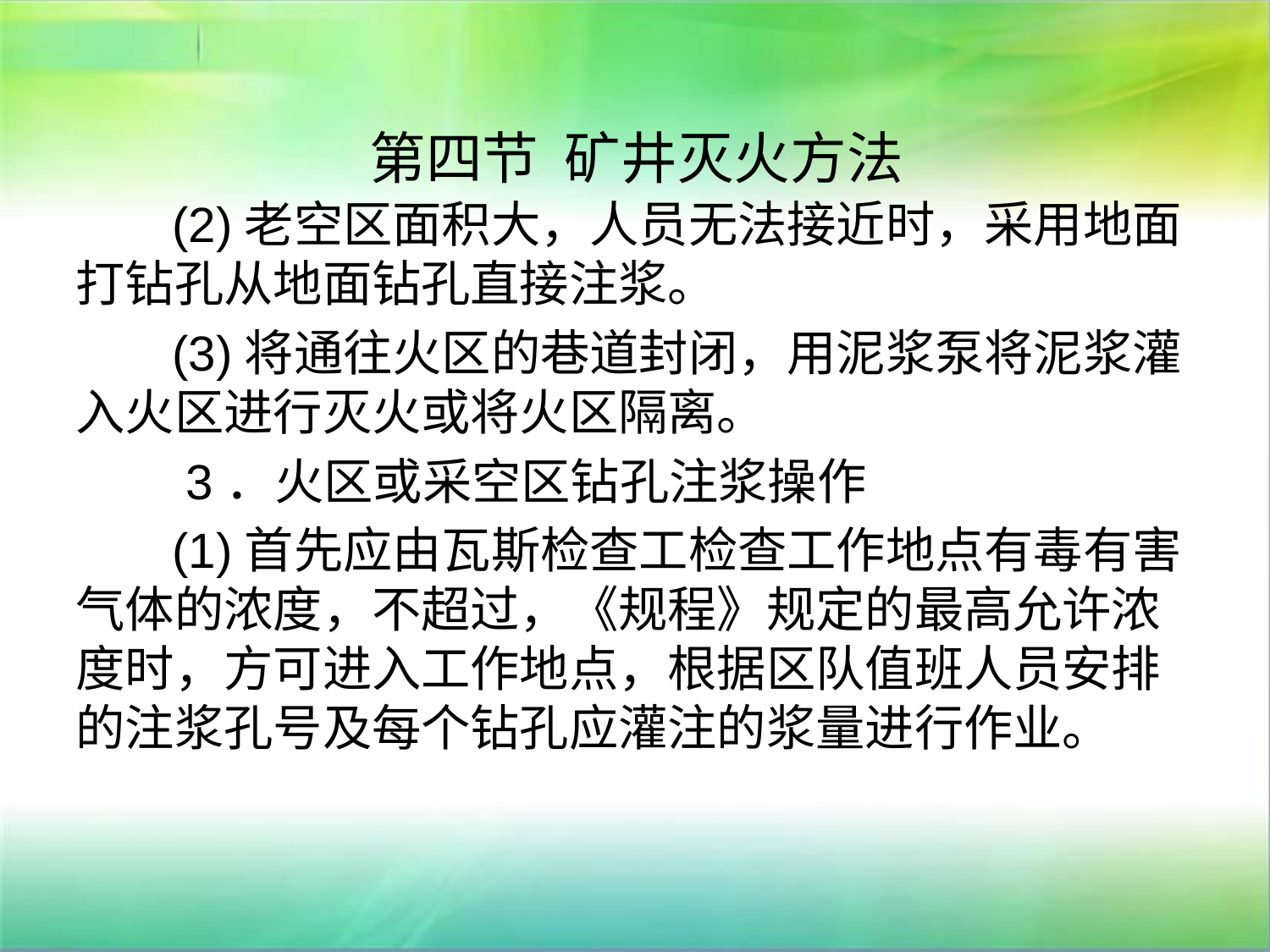

# 第四节  矿井灭火方法
       (2)老空区面积大，人员无法接近时，采用地面打钻孔从地面钻孔直接注浆。
       (3)将通往火区的巷道封闭，用泥浆泵将泥浆灌入火区进行灭火或将火区隔离。
        3．火区或采空区钻孔注浆操作
       (1)首先应由瓦斯检查工检查工作地点有毒有害气体的浓度，不超过，《规程》规定的最高允许浓度时，方可进入工作地点，根据区队值班人员安排的注浆孔号及每个钻孔应灌注的浆量进行作业。